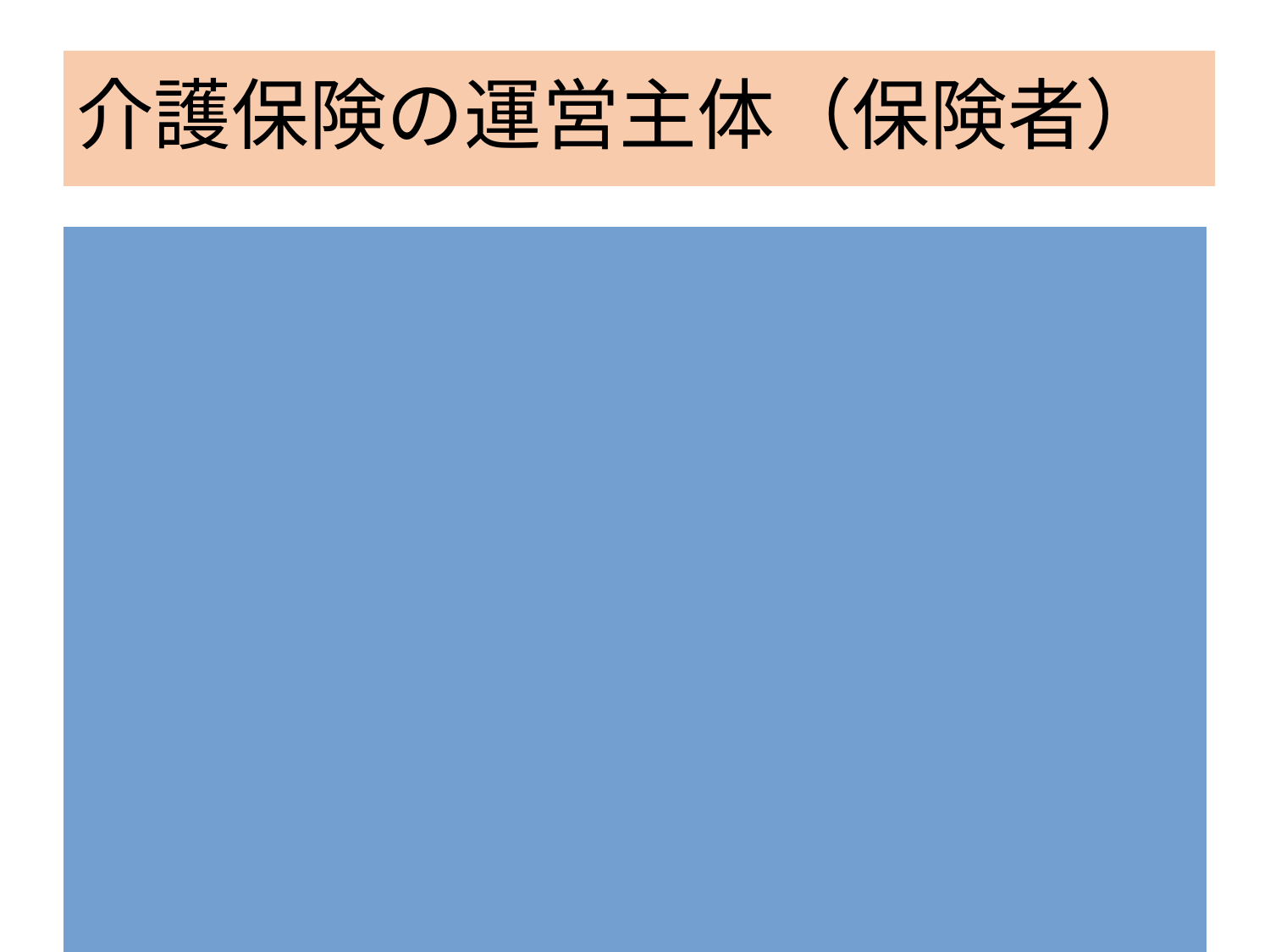

# 介護保険の運営主体（保険者）
介護保険の保険者は「市町村」
理由：①高齢者は「地域」で生活
　　　②住民に身近な基礎的自治体
　　　③福祉・保健事業の実績
他の社会保険は？
〇国民健康保険：「都道府県は市町村とともに…国民健康保険を行うものとする」
〇年金保険：「政府が所掌する」